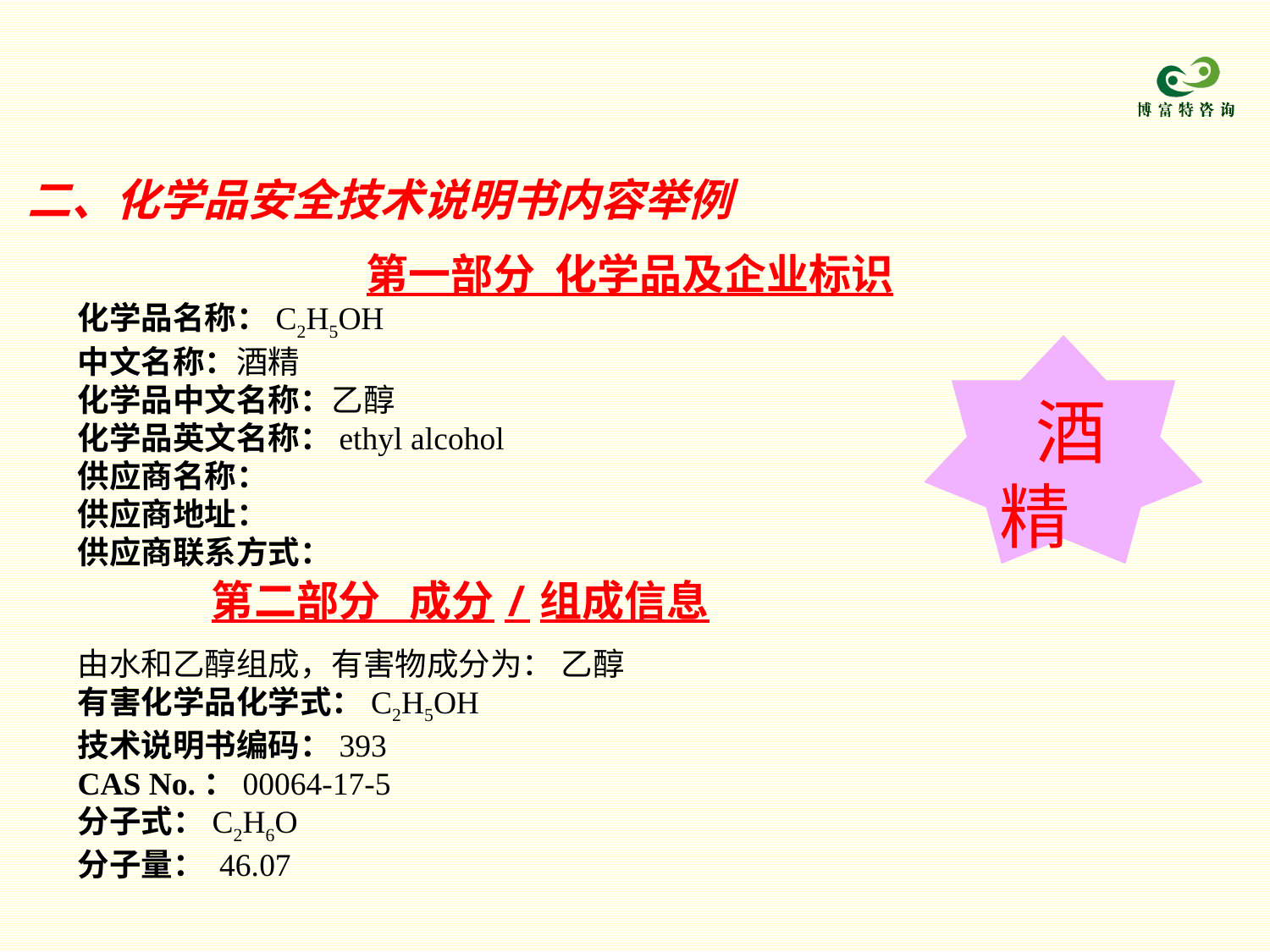

二、化学品安全技术说明书内容举例
第一部分  化学品及企业标识
化学品名称：C2H5OH
中文名称：酒精
化学品中文名称：乙醇
化学品英文名称：ethyl alcohol
供应商名称：
供应商地址：
供应商联系方式：
    酒精
             第二部分   成分/组成信息
由水和乙醇组成，有害物成分为： 乙醇
有害化学品化学式：C2H5OH
技术说明书编码：393
CAS No.：00064-17-5
分子式：C2H6O
分子量： 46.07